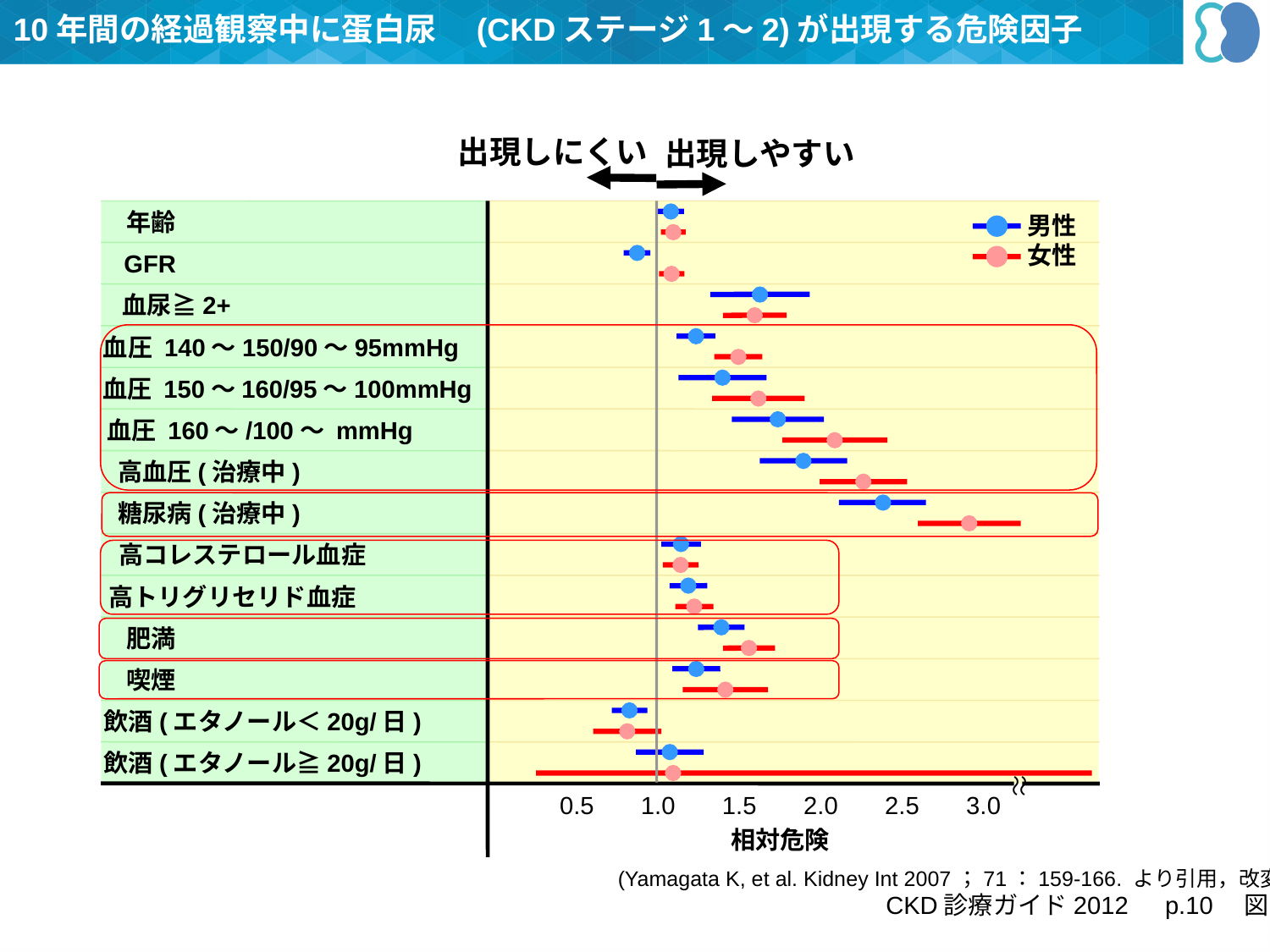

10年間の経過観察中に蛋白尿　(CKDステージ1～2)が出現する危険因子
出現しにくい
出現しやすい

年齢
男性
女性

GFR

血尿≧2+

血圧 140～150/90～95mmHg

血圧 150～160/95～100mmHg

血圧 160～/100～ mmHg

高血圧(治療中)

糖尿病(治療中)

高コレステロール血症

高トリグリセリド血症

肥満

喫煙

飲酒(エタノール＜20g/日)

飲酒(エタノール≧20g/日)

～
～

0.5
1.0
1.5
2.0
2.5
3.0
相対危険
(Yamagata K, et al. Kidney Int 2007；71：159-166. より引用，改変)
CKD診療ガイド2012　p.10　図5